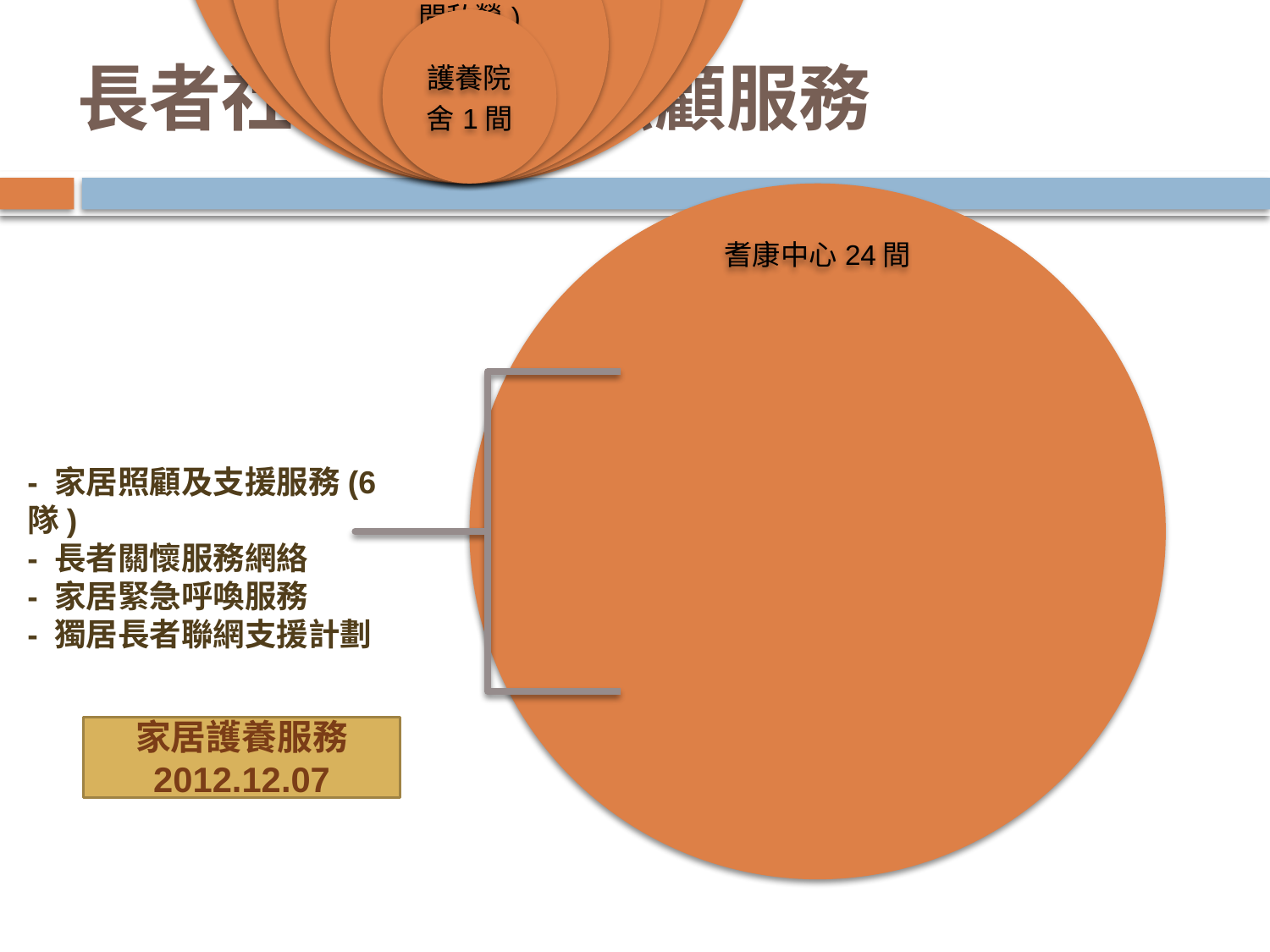

# 長者社區支援及照顧服務
耆康中心24間
護養院舍1間

- 家居照顧及支援服務(6隊)
- 長者關懷服務網絡
- 家居緊急呼喚服務
- 獨居長者聯網支援計劃

家居護養服務
2012.12.07